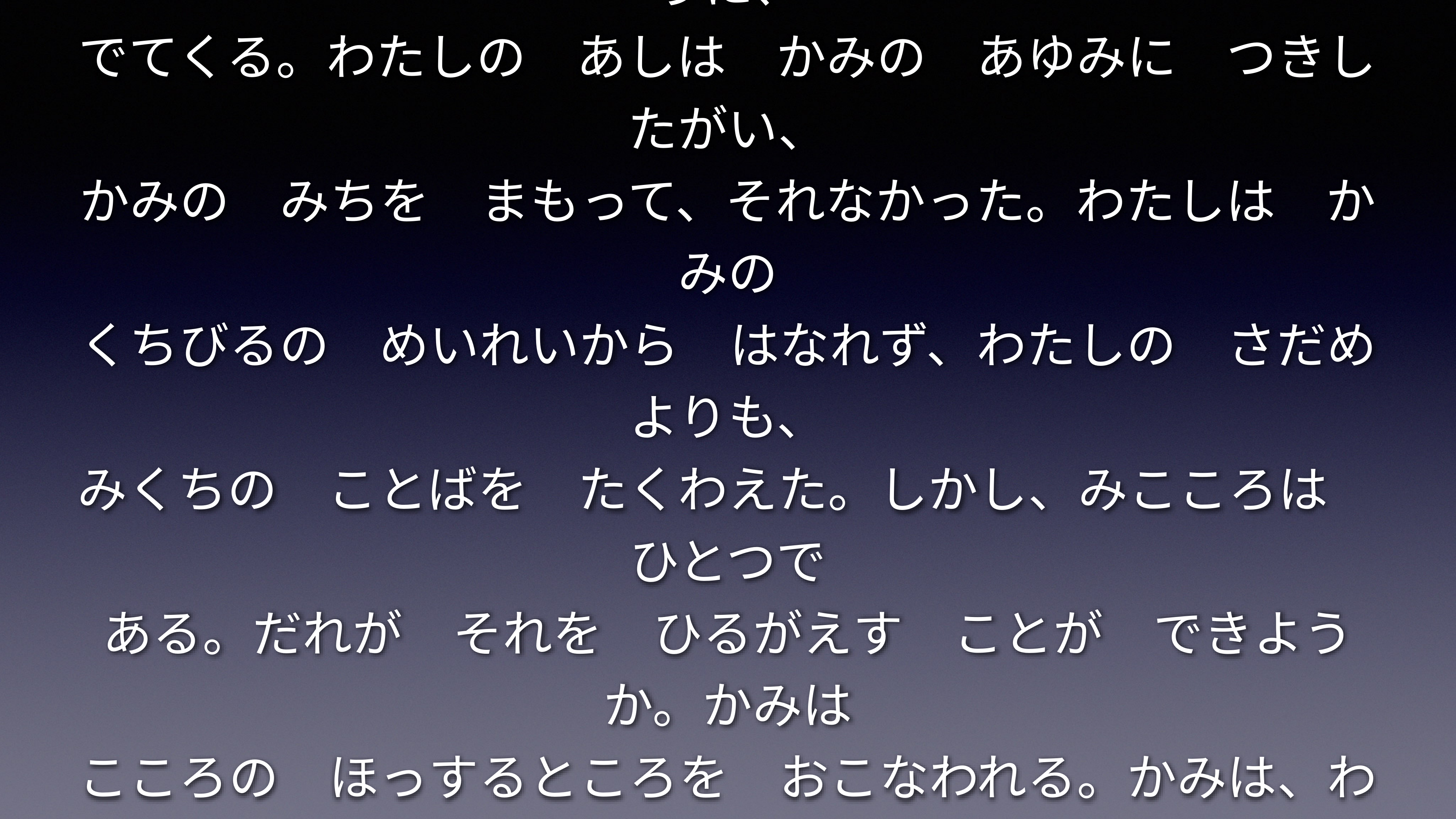

しかし、かみは、わたしの　いく　みちを　しって　おられる。
かみは　わたしを　しらべられる。わたしは　きんの　ように、
でてくる。わたしの　あしは　かみの　あゆみに　つきしたがい、
かみの　みちを　まもって、それなかった。わたしは　かみの
くちびるの　めいれいから　はなれず、わたしの　さだめよりも、
みくちの　ことばを　たくわえた。しかし、みこころは　ひとつで
ある。だれが　それを　ひるがえす　ことが　できようか。かみは
こころの　ほっするところを　おこなわれる。かみは、わたしに
ついて　さだめたことを、なしとげられる　からだ。このような
おおくの　さだめが　かみの　うちに　ある。